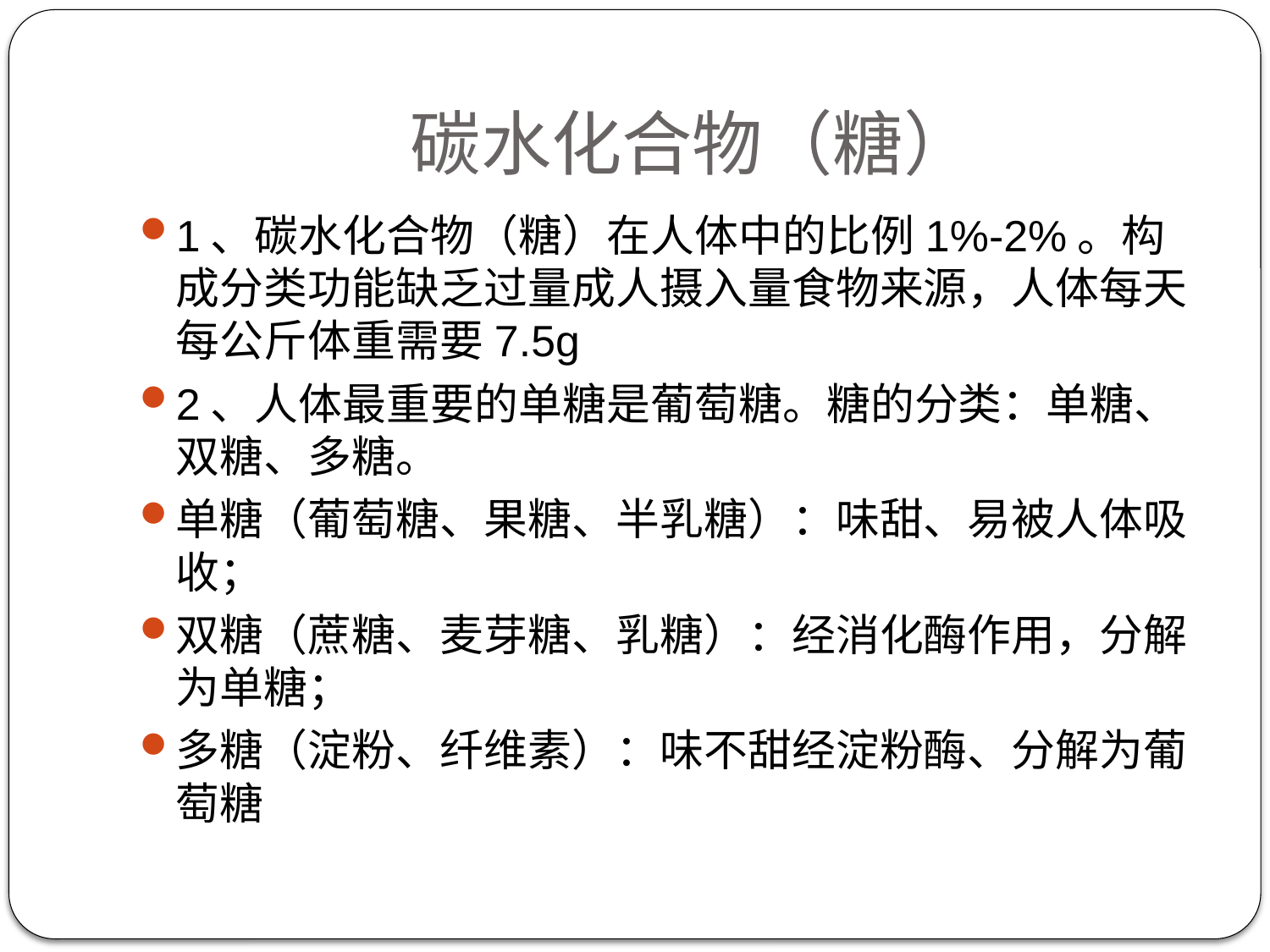

# 碳水化合物（糖）
1、碳水化合物（糖）在人体中的比例1%-2%。构成分类功能缺乏过量成人摄入量食物来源，人体每天每公斤体重需要7.5g
2、人体最重要的单糖是葡萄糖。糖的分类：单糖、双糖、多糖。
单糖（葡萄糖、果糖、半乳糖）：味甜、易被人体吸收；
双糖（蔗糖、麦芽糖、乳糖）：经消化酶作用，分解为单糖；
多糖（淀粉、纤维素）：味不甜经淀粉酶、分解为葡萄糖